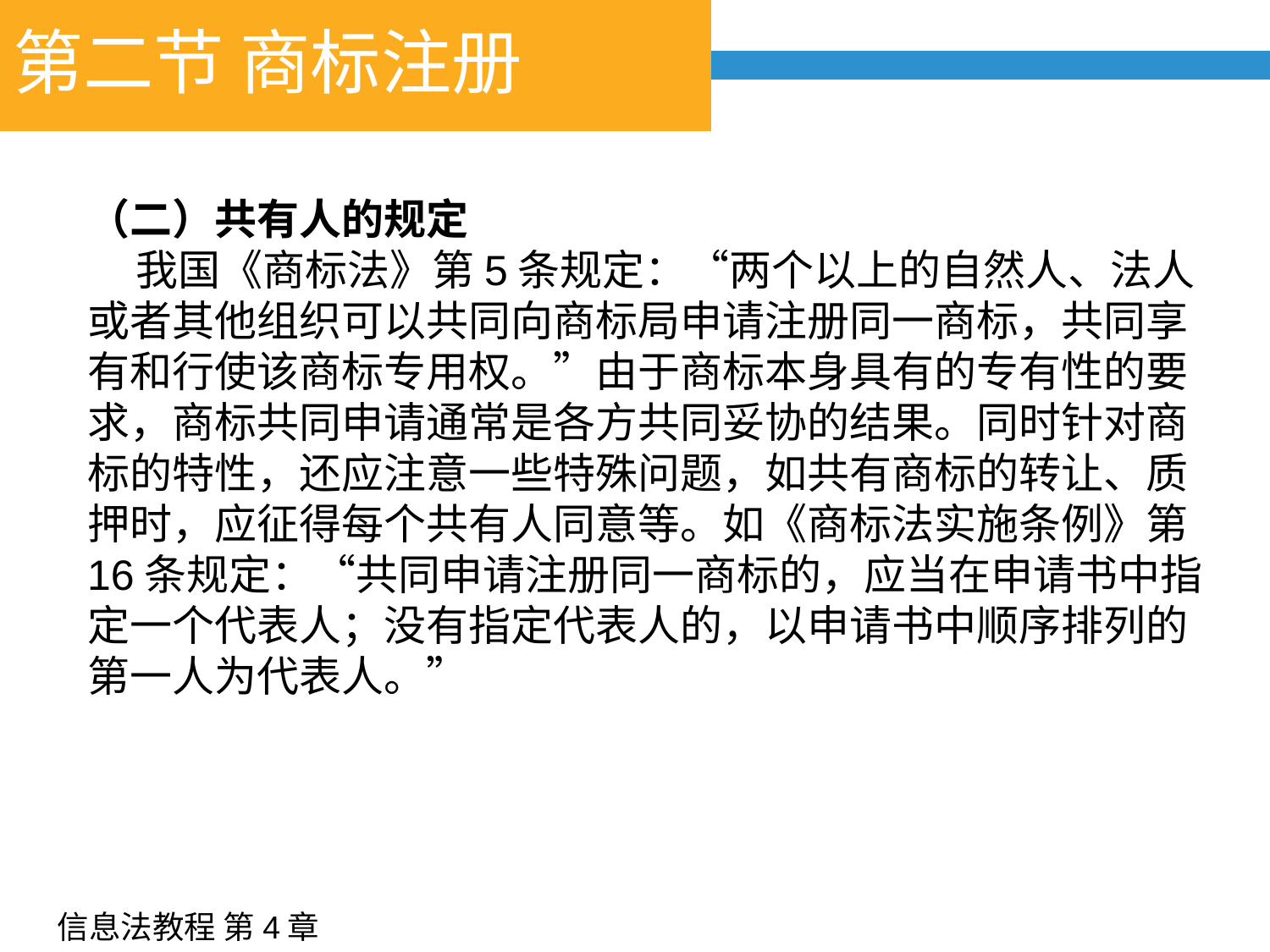

# 第二节 商标注册
（二）共有人的规定
    我国《商标法》第5条规定：“两个以上的自然人、法人或者其他组织可以共同向商标局申请注册同一商标，共同享有和行使该商标专用权。”由于商标本身具有的专有性的要求，商标共同申请通常是各方共同妥协的结果。同时针对商标的特性，还应注意一些特殊问题，如共有商标的转让、质押时，应征得每个共有人同意等。如《商标法实施条例》第16条规定：“共同申请注册同一商标的，应当在申请书中指定一个代表人；没有指定代表人的，以申请书中顺序排列的第一人为代表人。”
信息法教程 第4章